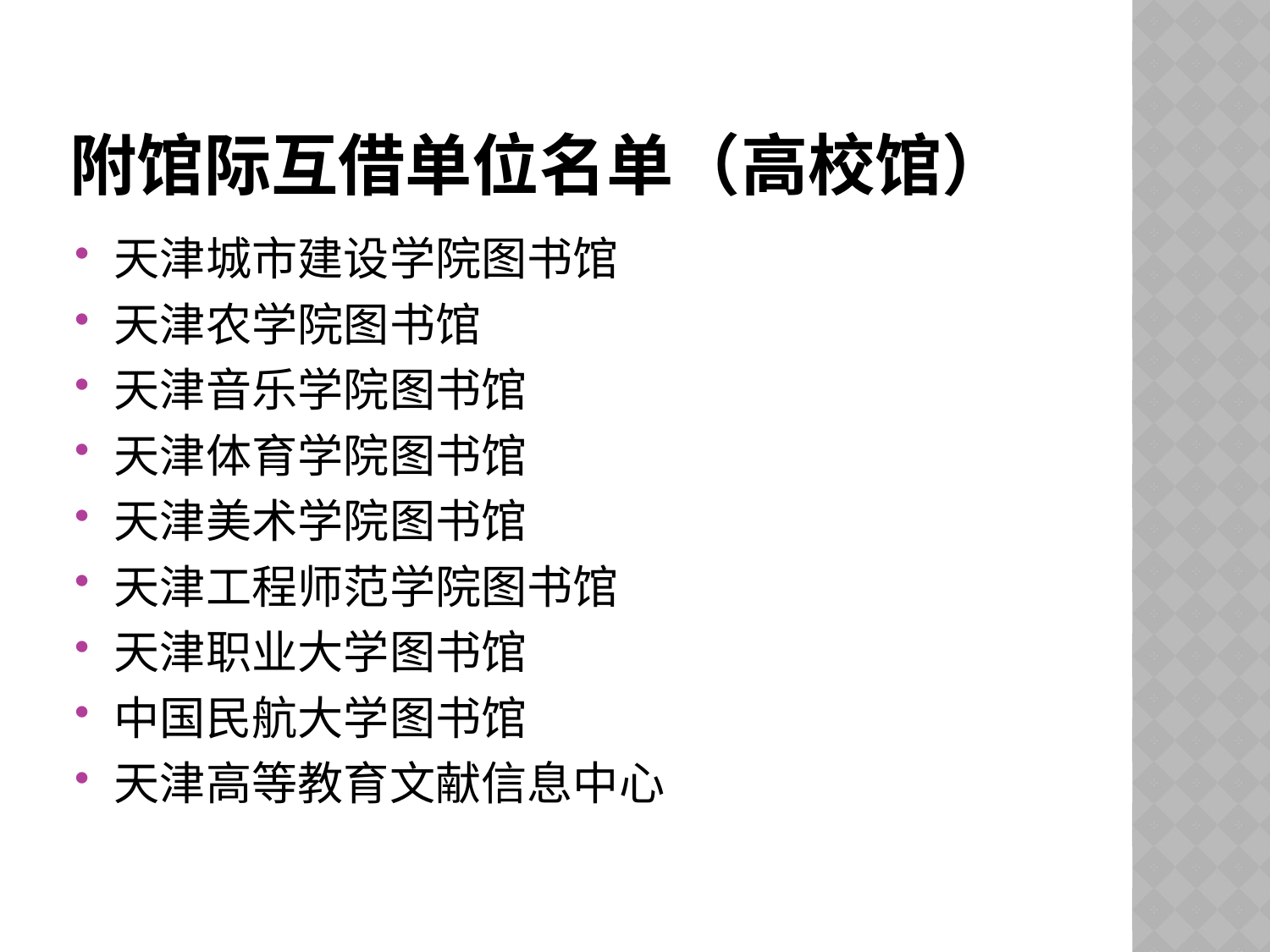

# 附馆际互借单位名单（高校馆）
天津城市建设学院图书馆
天津农学院图书馆
天津音乐学院图书馆
天津体育学院图书馆
天津美术学院图书馆
天津工程师范学院图书馆
天津职业大学图书馆
中国民航大学图书馆
天津高等教育文献信息中心